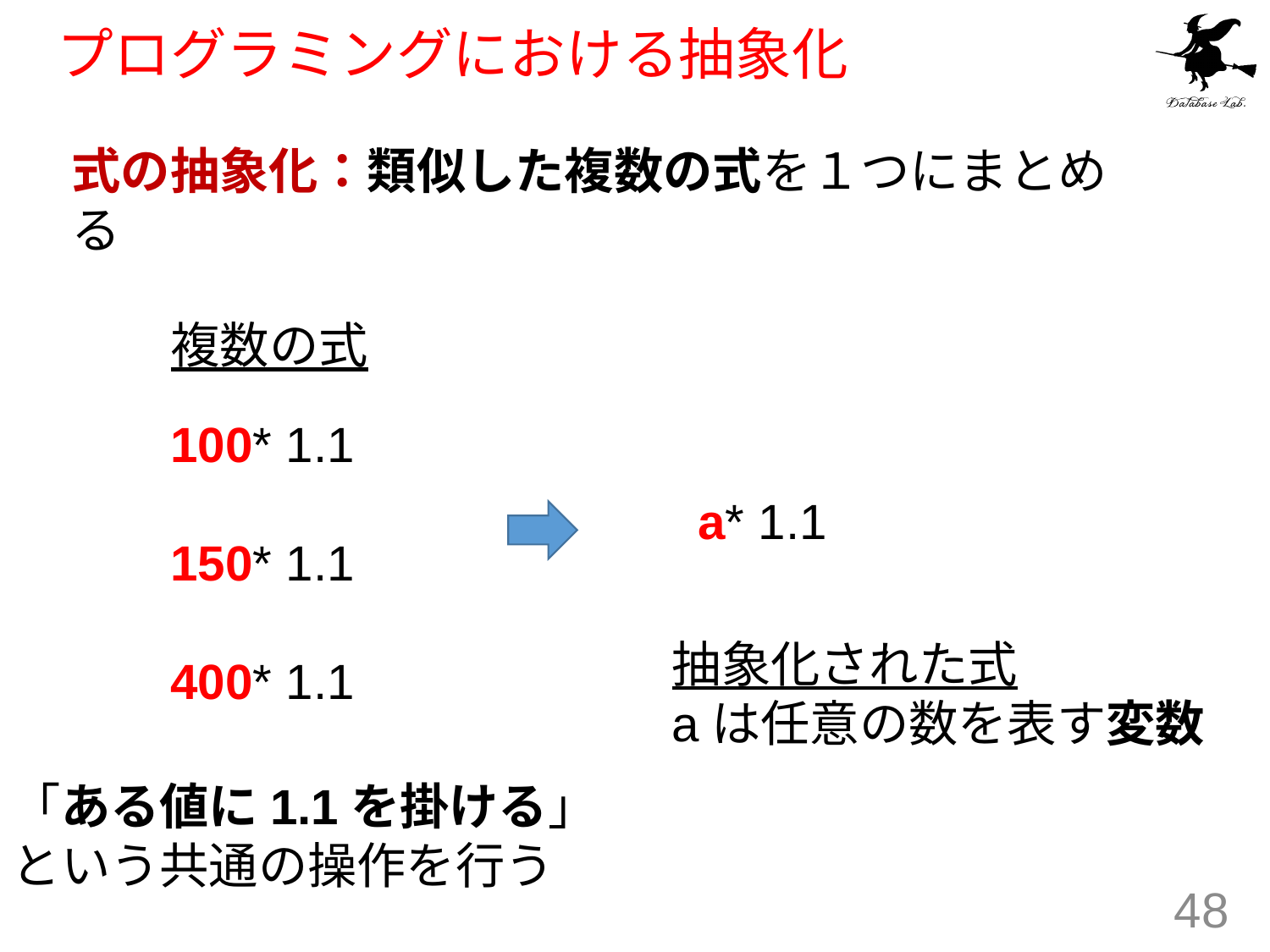

# プログラミングにおける抽象化
式の抽象化：類似した複数の式を１つにまとめる
複数の式
100* 1.1

150* 1.1

400* 1.1

a* 1.1

抽象化された式
aは任意の数を表す変数
「ある値に1.1を掛ける」
という共通の操作を行う
48